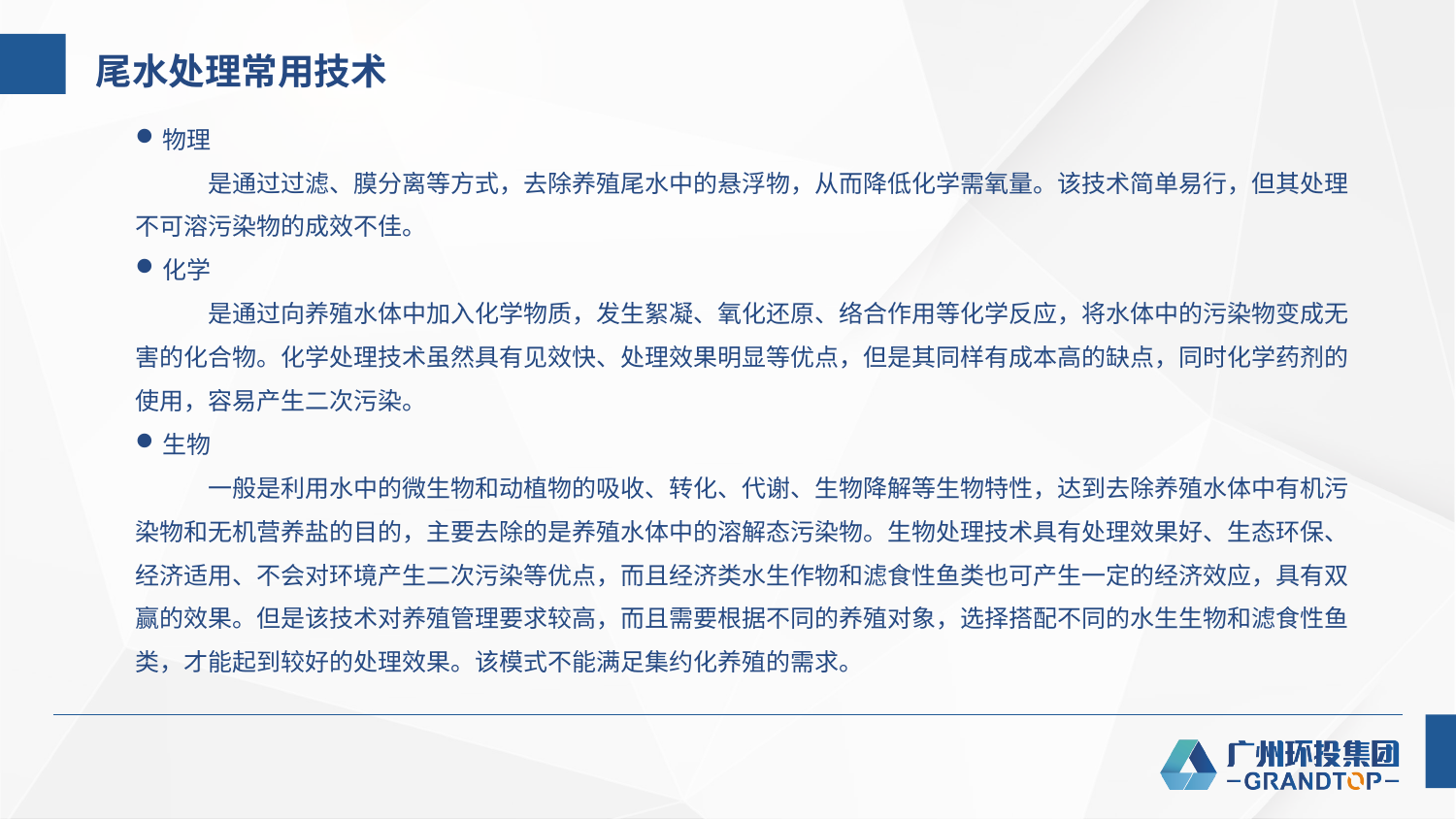

尾水处理常用技术
物理
是通过过滤、膜分离等方式，去除养殖尾水中的悬浮物，从而降低化学需氧量。该技术简单易行，但其处理不可溶污染物的成效不佳。
化学
是通过向养殖水体中加入化学物质，发生絮凝、氧化还原、络合作用等化学反应，将水体中的污染物变成无害的化合物。化学处理技术虽然具有见效快、处理效果明显等优点，但是其同样有成本高的缺点，同时化学药剂的使用，容易产生二次污染。
生物
一般是利用水中的微生物和动植物的吸收、转化、代谢、生物降解等生物特性，达到去除养殖水体中有机污染物和无机营养盐的目的，主要去除的是养殖水体中的溶解态污染物。生物处理技术具有处理效果好、生态环保、经济适用、不会对环境产生二次污染等优点，而且经济类水生作物和滤食性鱼类也可产生一定的经济效应，具有双赢的效果。但是该技术对养殖管理要求较高，而且需要根据不同的养殖对象，选择搭配不同的水生生物和滤食性鱼类，才能起到较好的处理效果。该模式不能满足集约化养殖的需求。